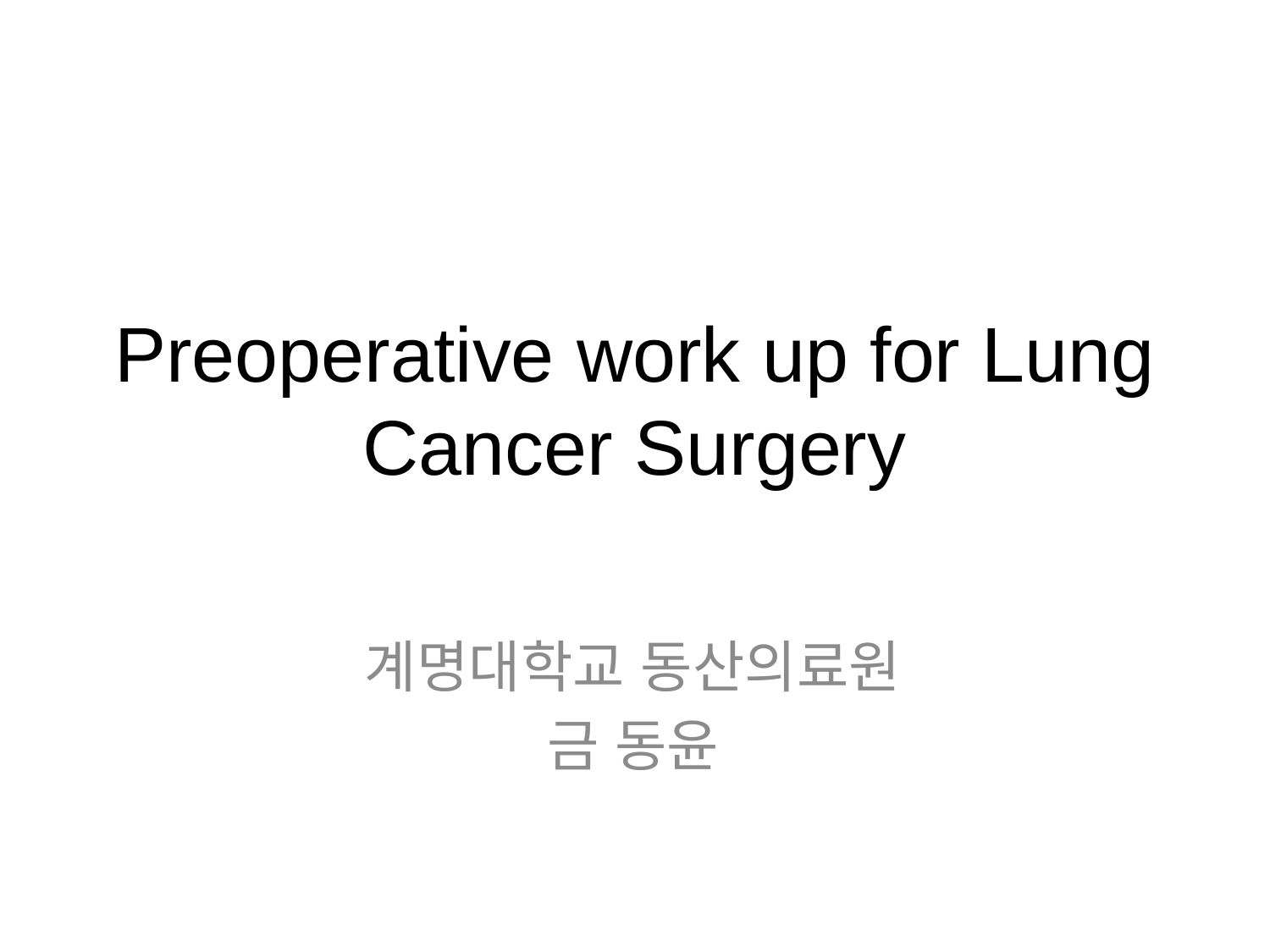

# Preoperative work up for Lung Cancer Surgery
계명대학교 동산의료원
금 동윤